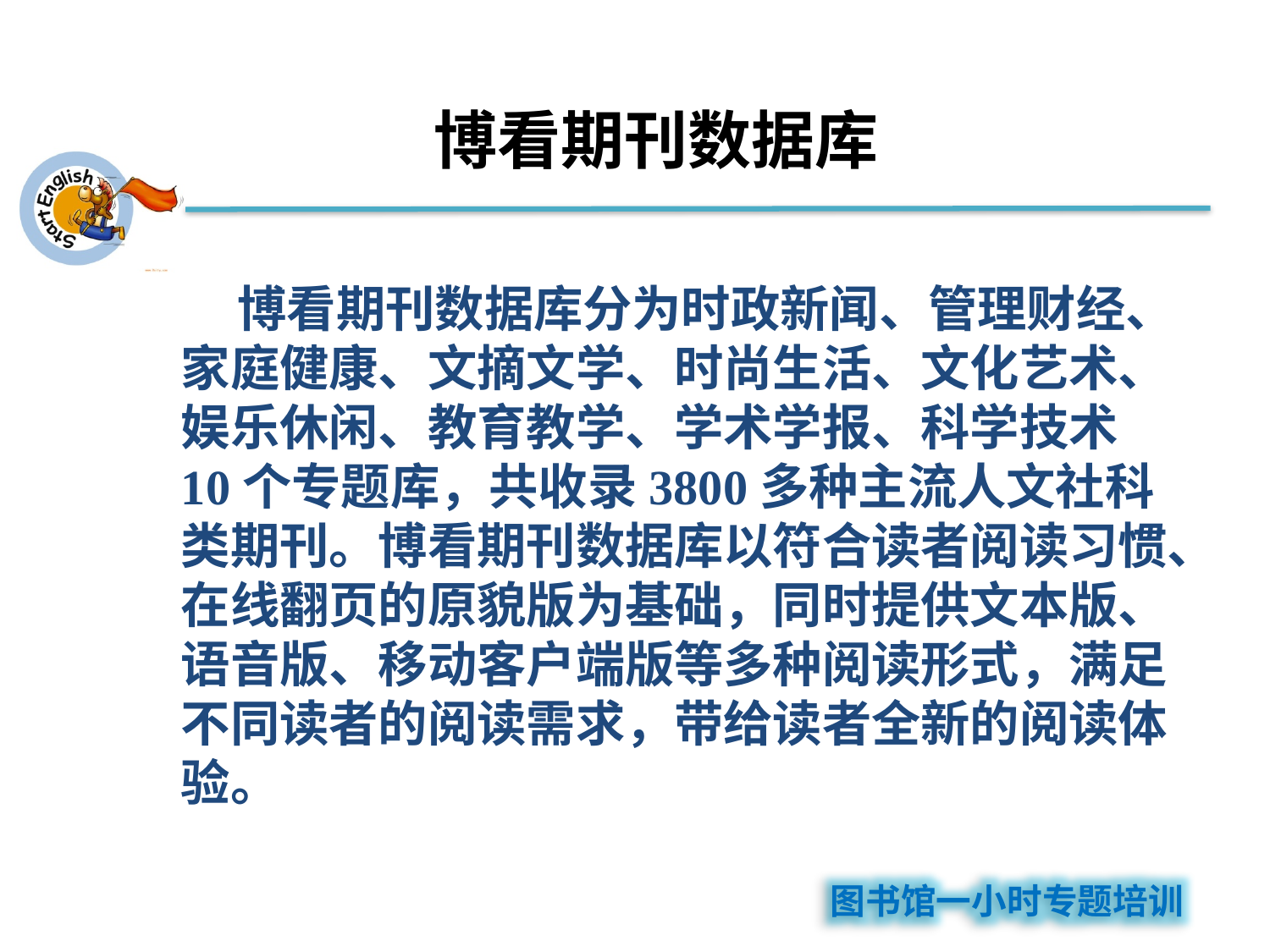

博看期刊数据库
    博看期刊数据库分为时政新闻、管理财经、家庭健康、文摘文学、时尚生活、文化艺术、娱乐休闲、教育教学、学术学报、科学技术10个专题库，共收录3800多种主流人文社科类期刊。博看期刊数据库以符合读者阅读习惯、在线翻页的原貌版为基础，同时提供文本版、语音版、移动客户端版等多种阅读形式，满足不同读者的阅读需求，带给读者全新的阅读体验。